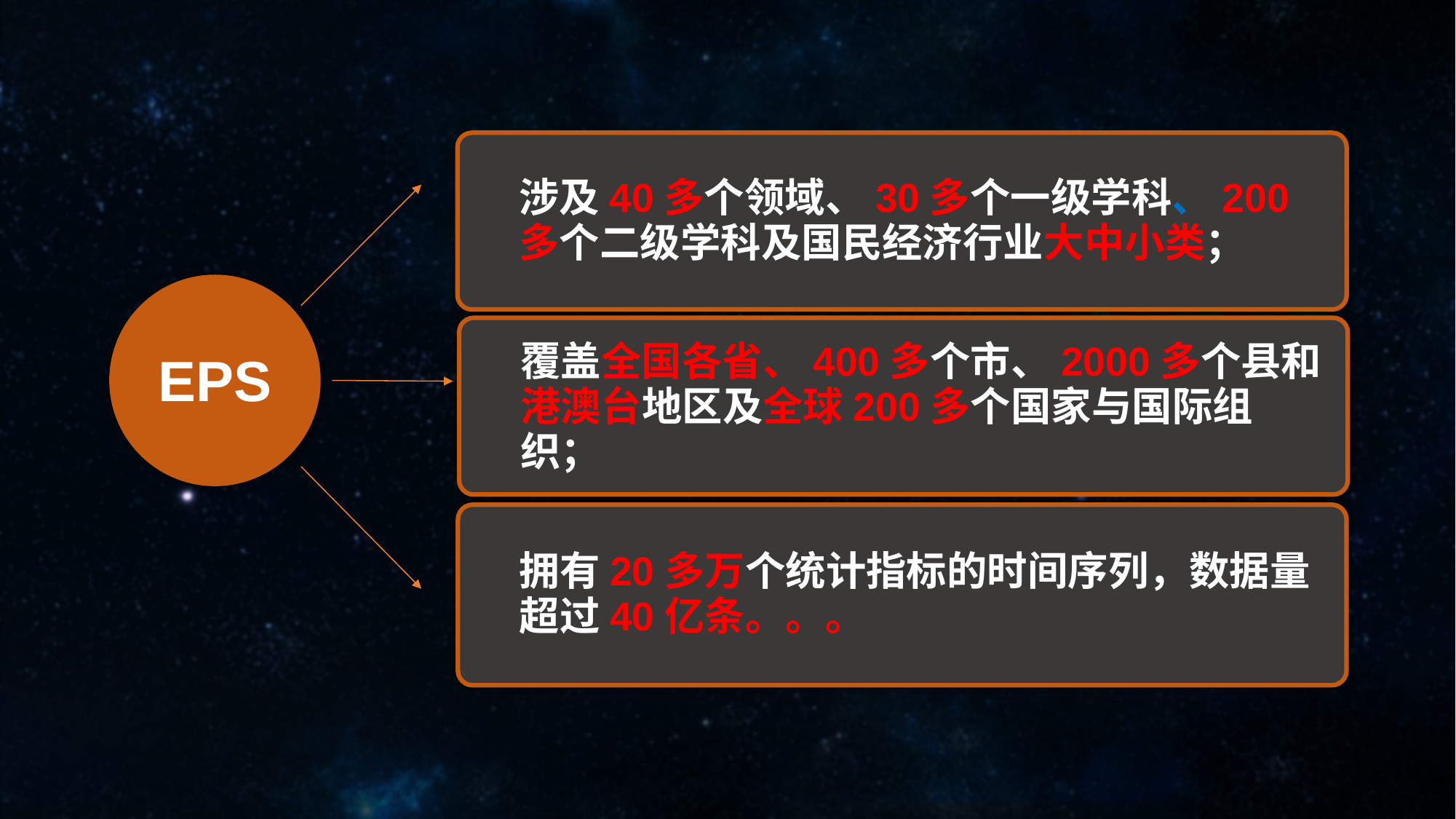

涉及40多个领域、30多个一级学科、200多个二级学科及国民经济行业大中小类；
EPS

覆盖全国各省、400多个市、2000多个县和港澳台地区及全球200多个国家与国际组织；

拥有20多万个统计指标的时间序列，数据量超过40亿条。。。